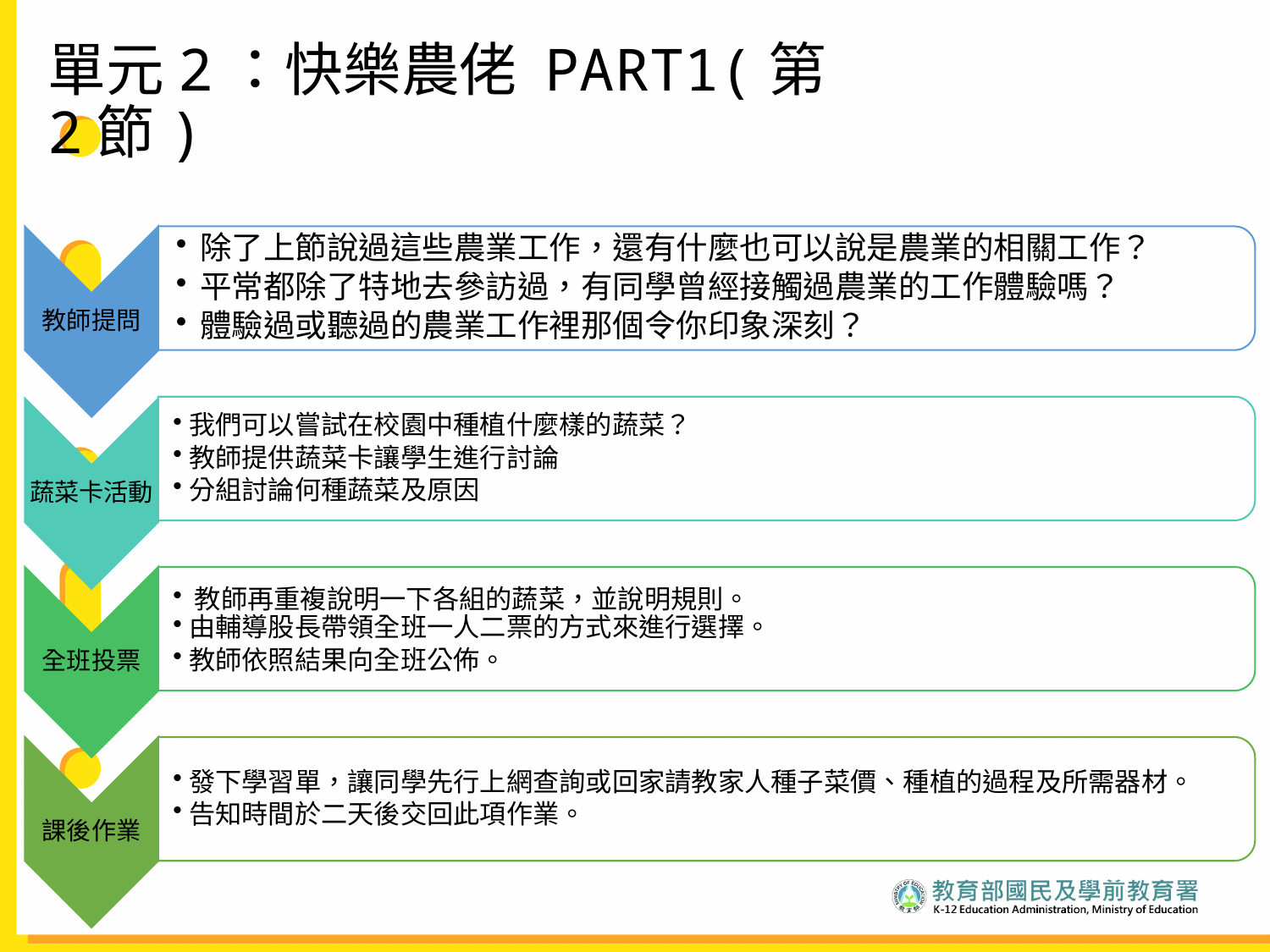

# 單元2：快樂農佬 PART1(第2節)
教師提問
除了上節說過這些農業工作，還有什麼也可以說是農業的相關工作？
平常都除了特地去參訪過，有同學曾經接觸過農業的工作體驗嗎？
體驗過或聽過的農業工作裡那個令你印象深刻？
蔬菜卡活動
我們可以嘗試在校園中種植什麼樣的蔬菜？
教師提供蔬菜卡讓學生進行討論
分組討論何種蔬菜及原因
全班投票
 教師再重複說明一下各組的蔬菜，並說明規則。
由輔導股長帶領全班一人二票的方式來進行選擇。
教師依照結果向全班公佈。
課後作業
發下學習單，讓同學先行上網查詢或回家請教家人種子菜價、種植的過程及所需器材。
告知時間於二天後交回此項作業。